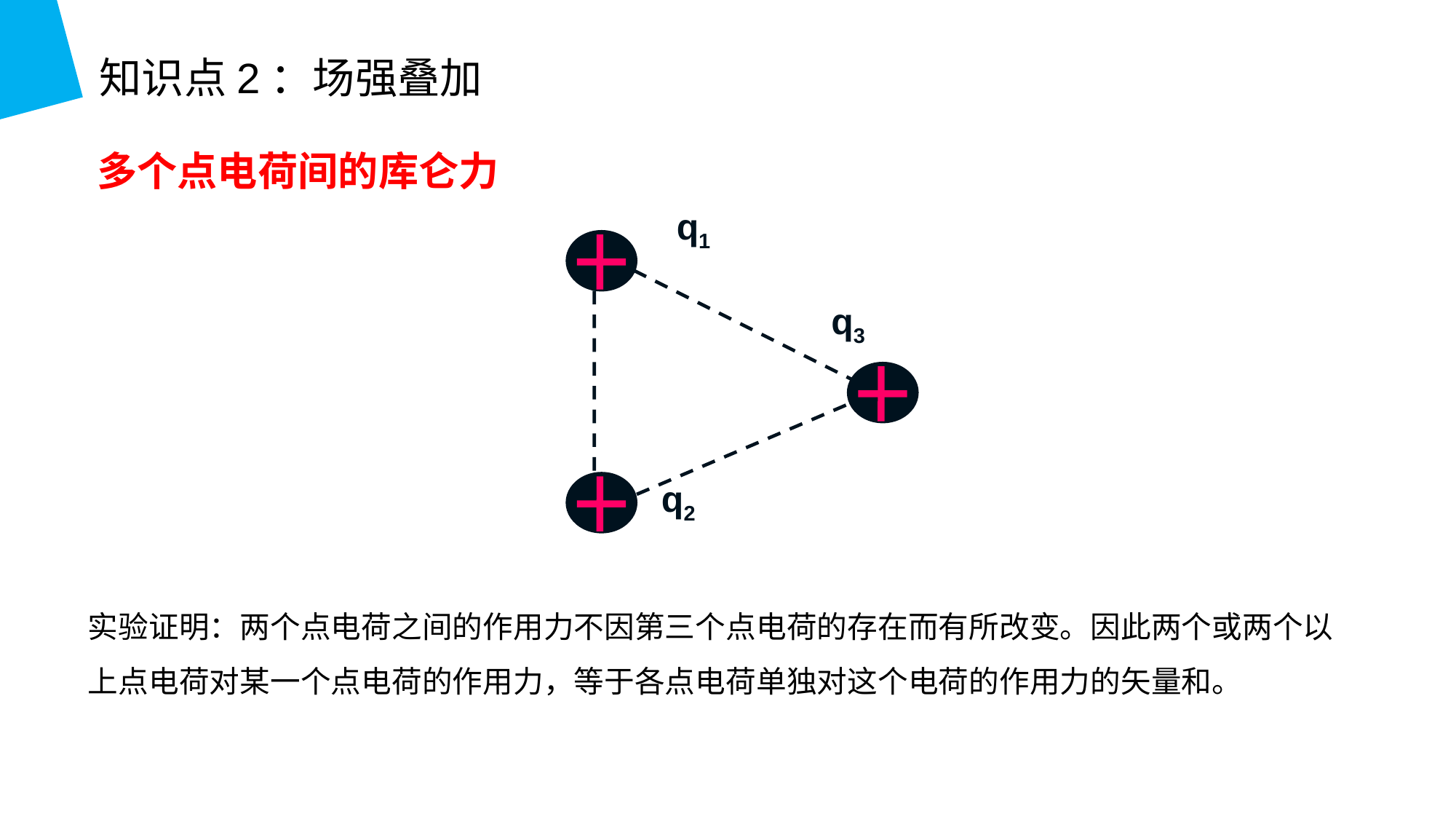

知识点2：场强叠加
多个点电荷间的库仑力
q1

q3

q2

实验证明：两个点电荷之间的作用力不因第三个点电荷的存在而有所改变。因此两个或两个以上点电荷对某一个点电荷的作用力，等于各点电荷单独对这个电荷的作用力的矢量和。